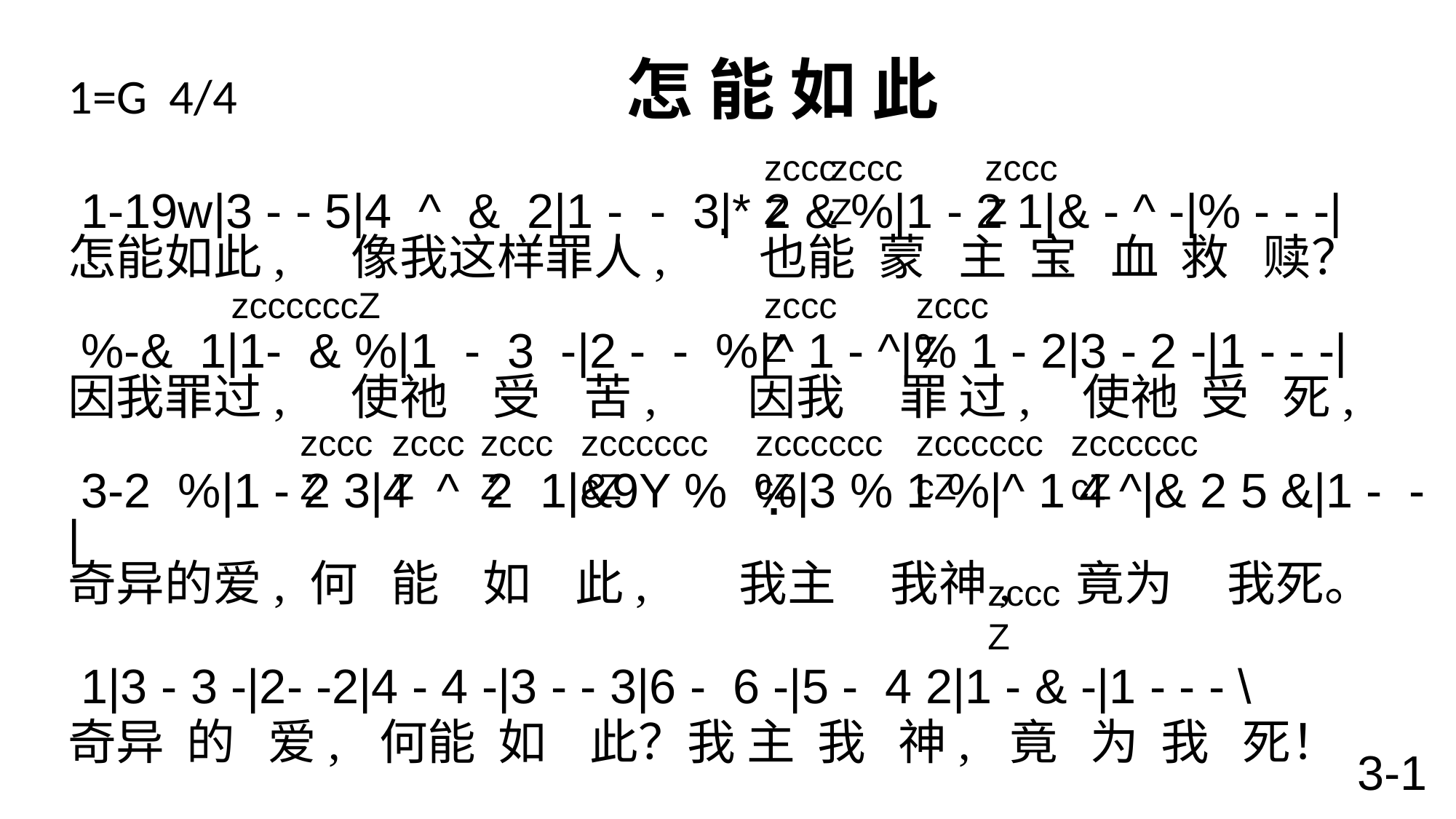

1=G  4/4                         怎 能 如 此
zcccZ
zcccZ
zcccZ
.
 1-19w|3 - - 5|4  ^  &  2|1 -  -  3|* 2 & %|1 - 2 1|& - ^ -|% - - -|
怎能如此,    像我这样罪人,      也能  蒙   主  宝   血  救   赎？

 %-&  1|1-  & %|1  -  3  -|2 -  -  %|^ 1 - ^|% 1 - 2|3 - 2 -|1 - - -|
因我罪过,    使祂    受    苦,      因我     罪 过,   使祂  受   死,

 3-2  %|1 - 2 3|4  ^  2  1|&9Y %  %|3 % 1 %|^ 1 4 ^|& 2 5 &|1 -  -  |
奇异的爱, 何   能    如    此,      我主     我神,    竟为     我死。

 1|3 - 3 -|2- -2|4 - 4 -|3 - - 3|6 -  6 -|5 -  4 2|1 - & -|1 - - - \
奇异  的   爱,  何能  如    此？我 主  我   神,  竟   为  我   死！

zccccccZ
zcccZ
zcccZ
zcccZ
zcccZ
zcccZ
zcccccccZ
zcccccccZ
zcccccccZ
zcccccccZ
.
zcccZ
3-1